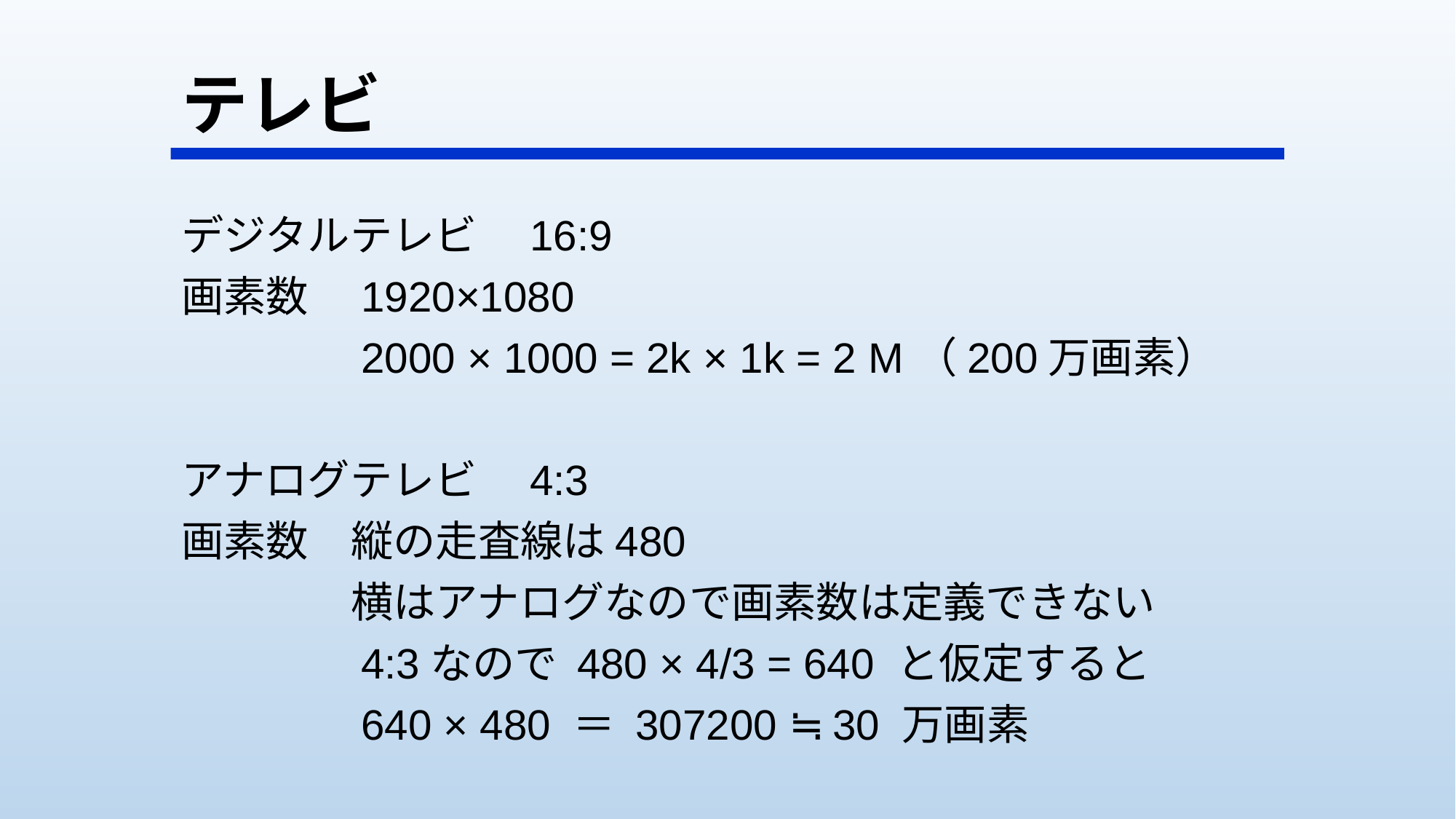

# テレビ
デジタルテレビ　16:9
画素数　1920×1080
　　　　2000 × 1000 = 2k × 1k = 2 M（200万画素）

アナログテレビ　4:3
画素数　縦の走査線は480
　　　　横はアナログなので画素数は定義できない
　　　　4:3なので 480 × 4/3 = 640 と仮定すると
　　　　640 × 480 ＝ 307200 ≒ 30 万画素